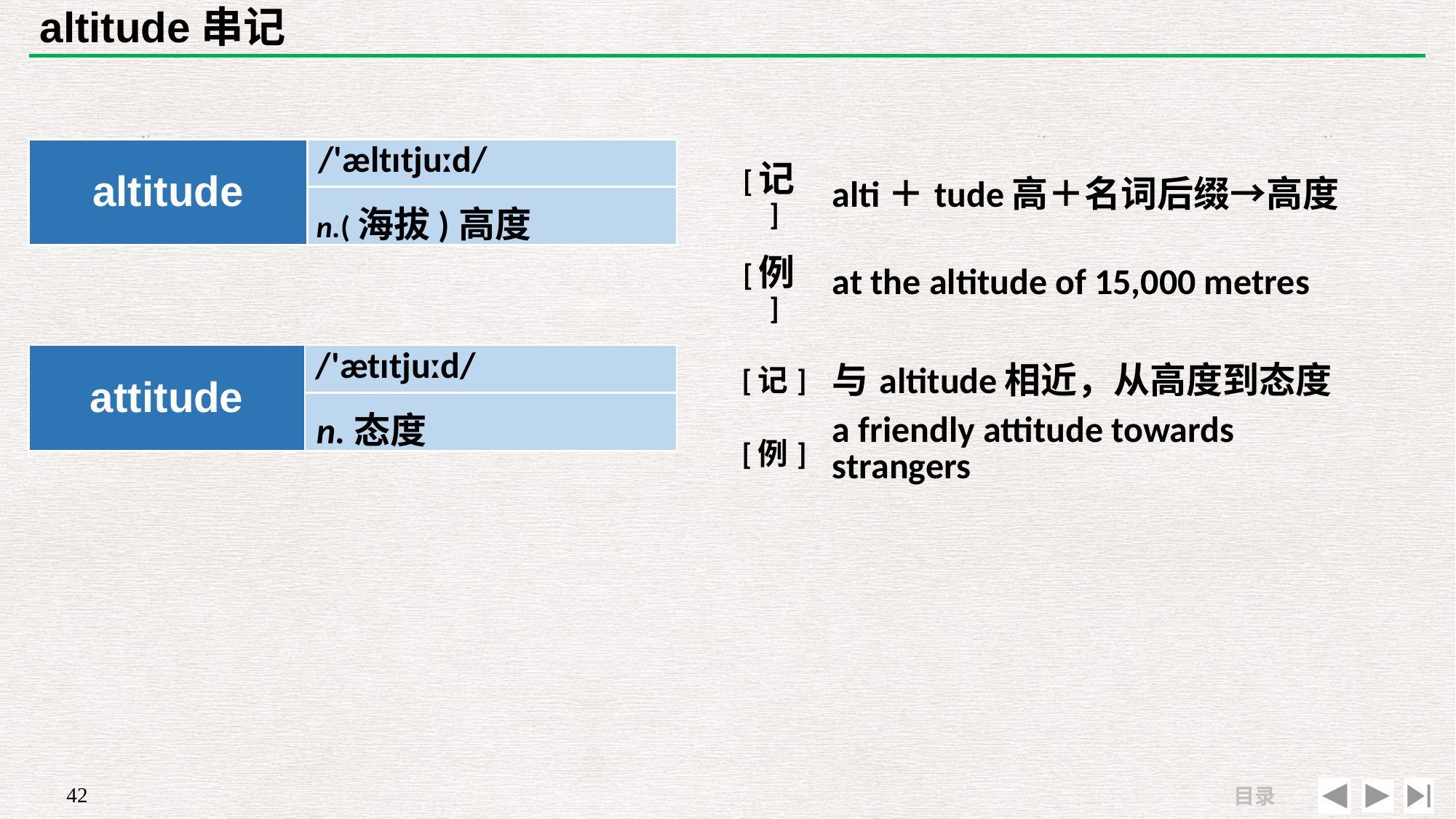

# altitude串记

| altitude | /'æltɪtjuːd/ |
| --- | --- |
|  |  |
| [记] | alti＋tude高＋名词后缀→高度 |
| --- | --- |
| [例] | at the altitude of 15,000 metres |
n.(海拔)高度
| attitude | /'ætɪtjuːd/ |
| --- | --- |
|  |  |
| [记] | 与altitude相近，从高度到态度 |
| --- | --- |
| [例] | a friendly attitude towards strangers |
n.态度